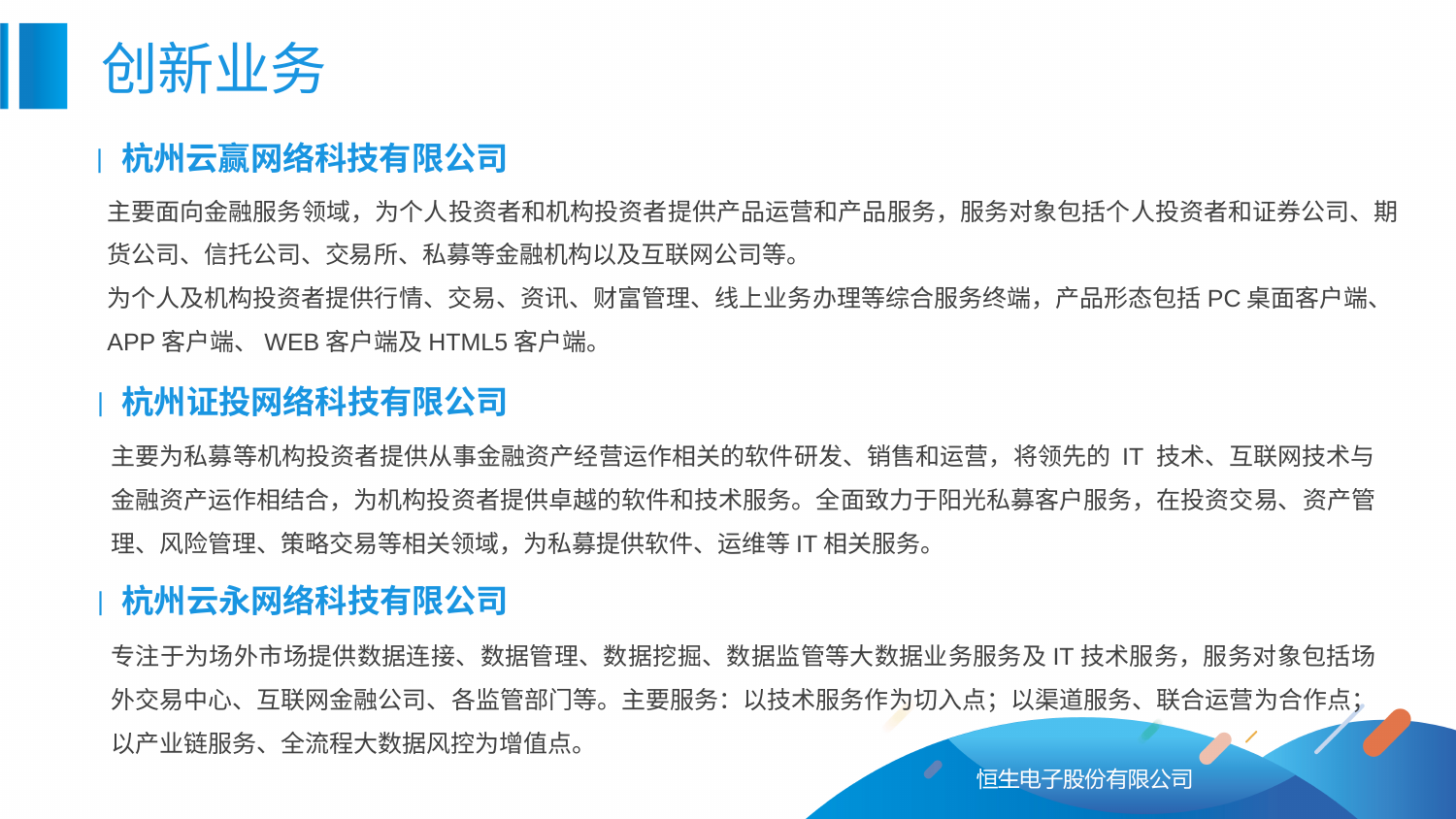

创新业务
杭州云赢网络科技有限公司
丨
主要面向金融服务领域，为个人投资者和机构投资者提供产品运营和产品服务，服务对象包括个人投资者和证券公司、期货公司、信托公司、交易所、私募等金融机构以及互联网公司等。
为个人及机构投资者提供行情、交易、资讯、财富管理、线上业务办理等综合服务终端，产品形态包括PC桌面客户端、APP客户端、WEB客户端及HTML5客户端。
杭州证投网络科技有限公司
丨
主要为私募等机构投资者提供从事金融资产经营运作相关的软件研发、销售和运营，将领先的 IT 技术、互联网技术与金融资产运作相结合，为机构投资者提供卓越的软件和技术服务。全面致力于阳光私募客户服务，在投资交易、资产管理、风险管理、策略交易等相关领域，为私募提供软件、运维等IT相关服务。
杭州云永网络科技有限公司
丨
专注于为场外市场提供数据连接、数据管理、数据挖掘、数据监管等大数据业务服务及IT技术服务，服务对象包括场外交易中心、互联网金融公司、各监管部门等。主要服务：以技术服务作为切入点；以渠道服务、联合运营为合作点；以产业链服务、全流程大数据风控为增值点。